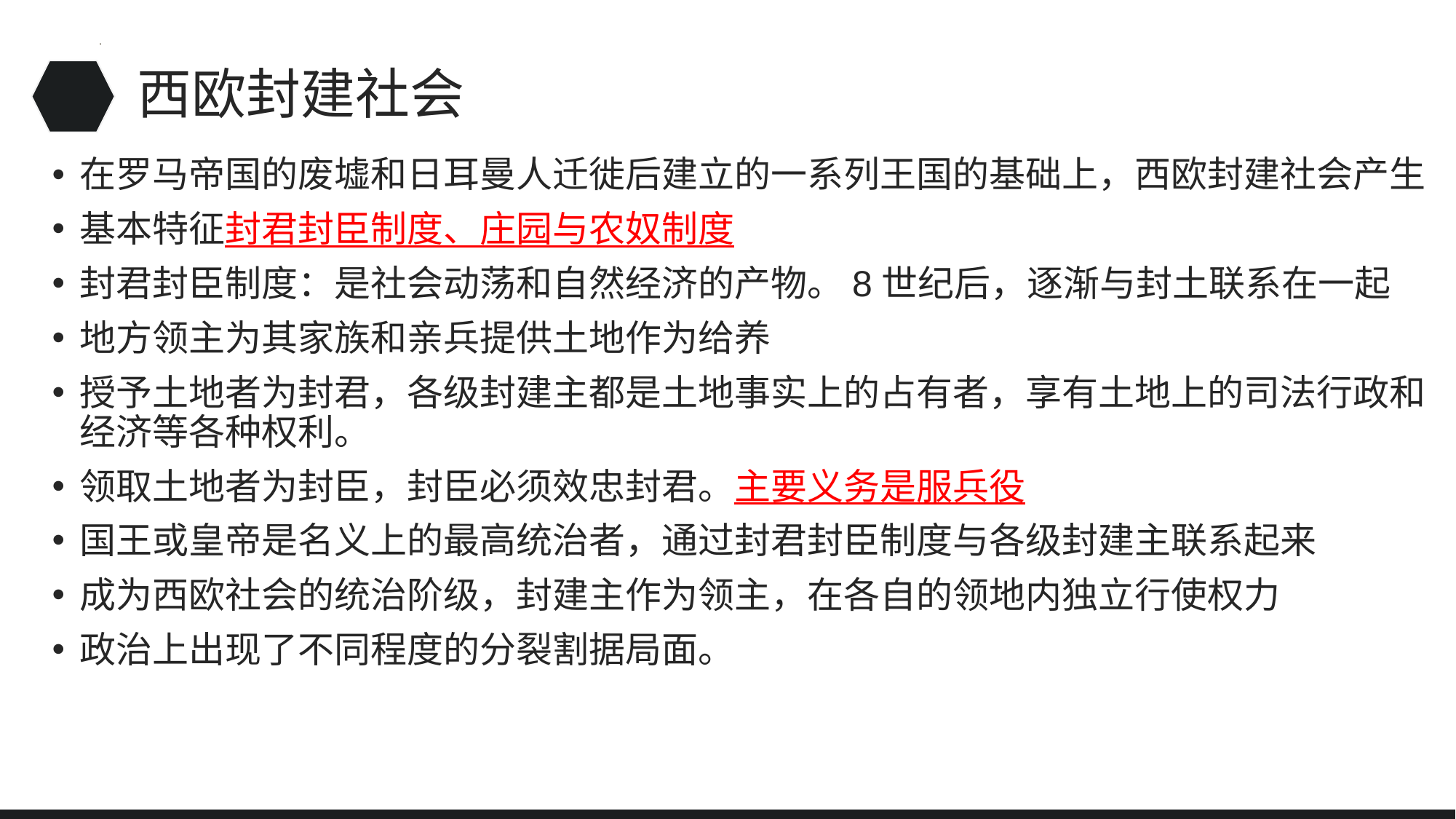

# 西欧封建社会
在罗马帝国的废墟和日耳曼人迁徙后建立的一系列王国的基础上，西欧封建社会产生
基本特征封君封臣制度、庄园与农奴制度
封君封臣制度：是社会动荡和自然经济的产物。8世纪后，逐渐与封土联系在一起
地方领主为其家族和亲兵提供土地作为给养
授予土地者为封君，各级封建主都是土地事实上的占有者，享有土地上的司法行政和经济等各种权利。
领取土地者为封臣，封臣必须效忠封君。主要义务是服兵役
国王或皇帝是名义上的最高统治者，通过封君封臣制度与各级封建主联系起来
成为西欧社会的统治阶级，封建主作为领主，在各自的领地内独立行使权力
政治上出现了不同程度的分裂割据局面。